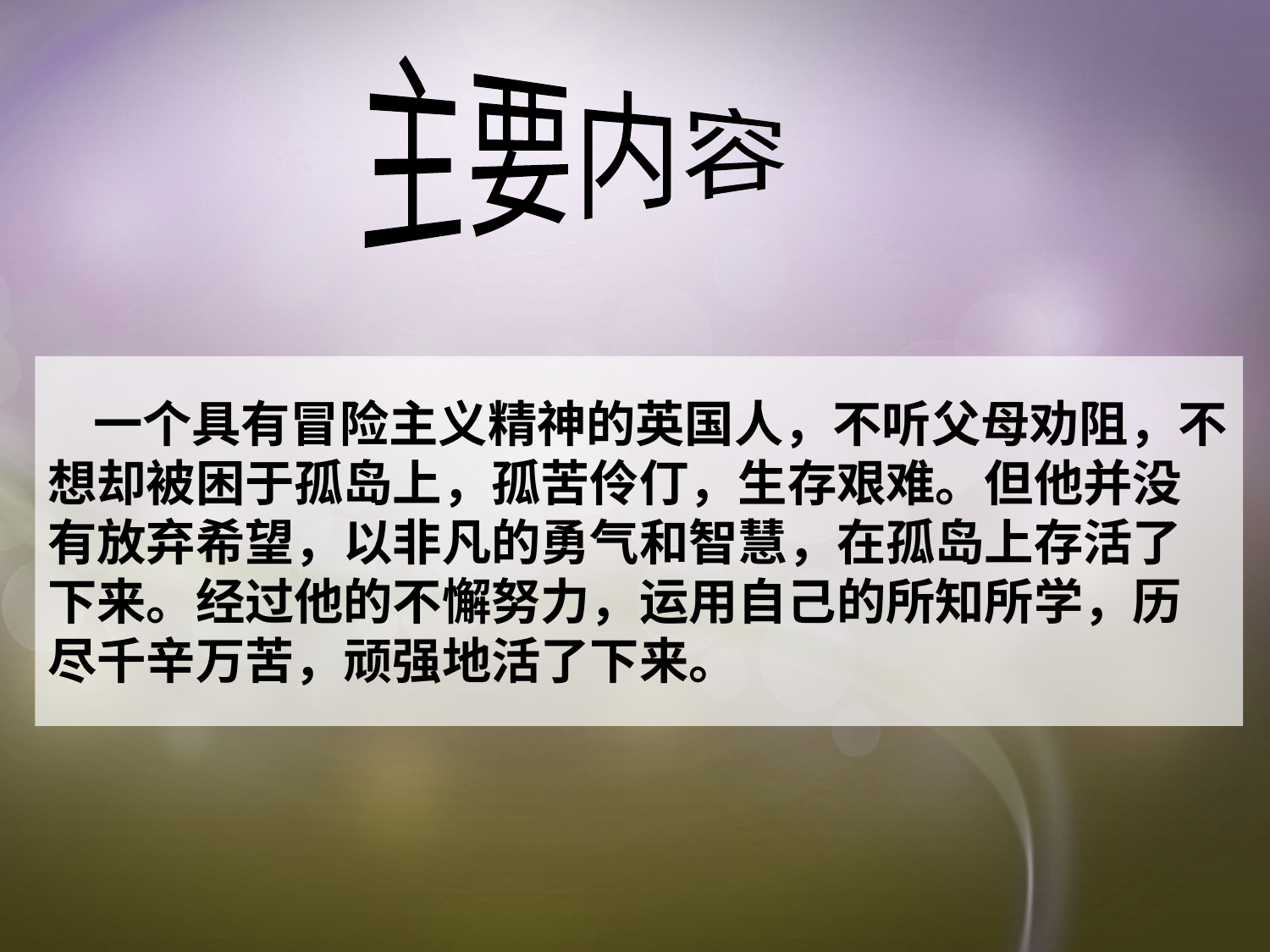

主要内容
# 一个具有冒险主义精神的英国人，不听父母劝阻，不想却被困于孤岛上，孤苦伶仃，生存艰难。但他并没有放弃希望，以非凡的勇气和智慧，在孤岛上存活了下来。经过他的不懈努力，运用自己的所知所学，历尽千辛万苦，顽强地活了下来。